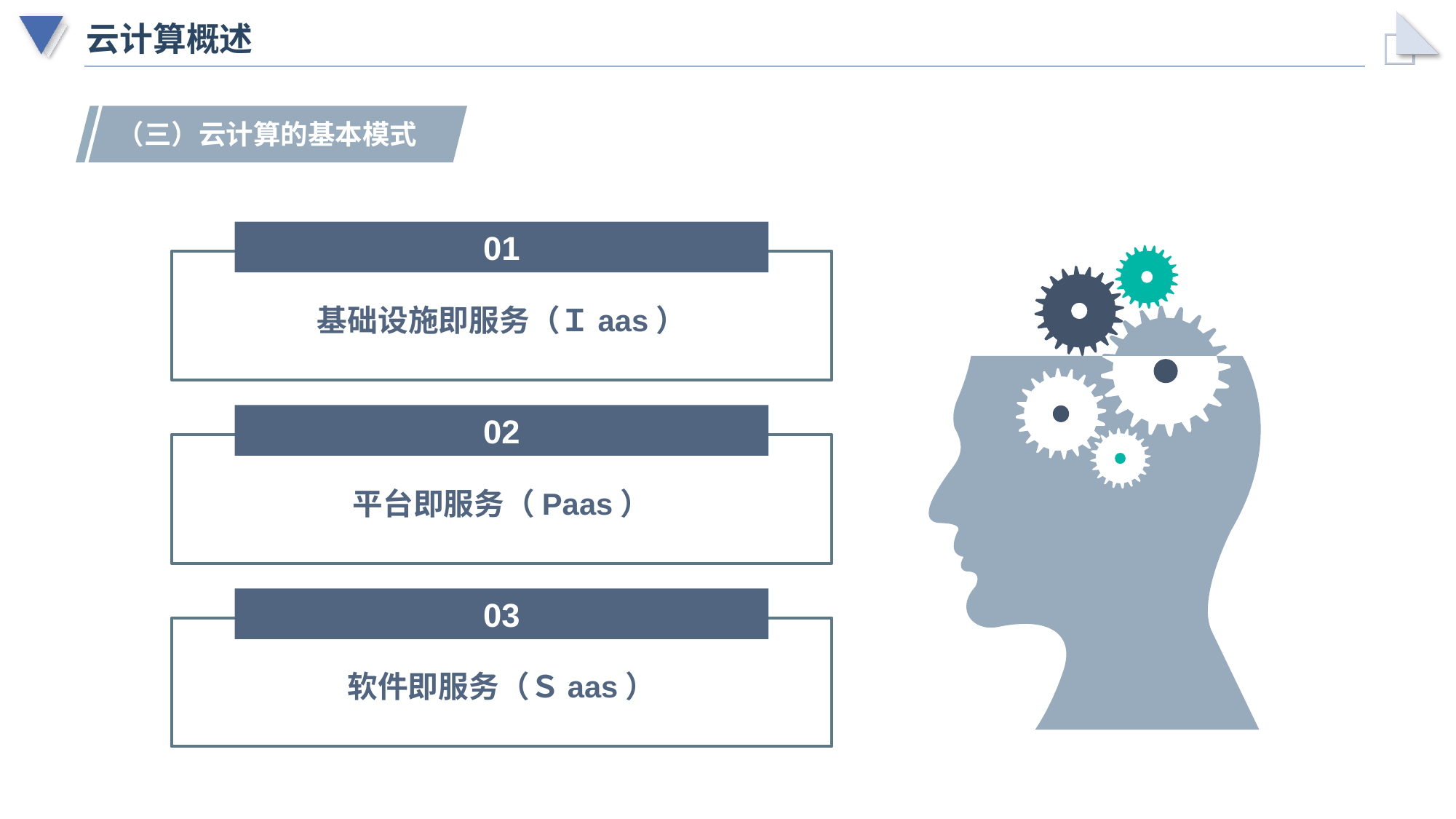

# 云计算概述

（三）云计算的基本模式
01
基础设施即服务（Ｉaas）

02
平台即服务（Paas）
03
软件即服务（Ｓaas）